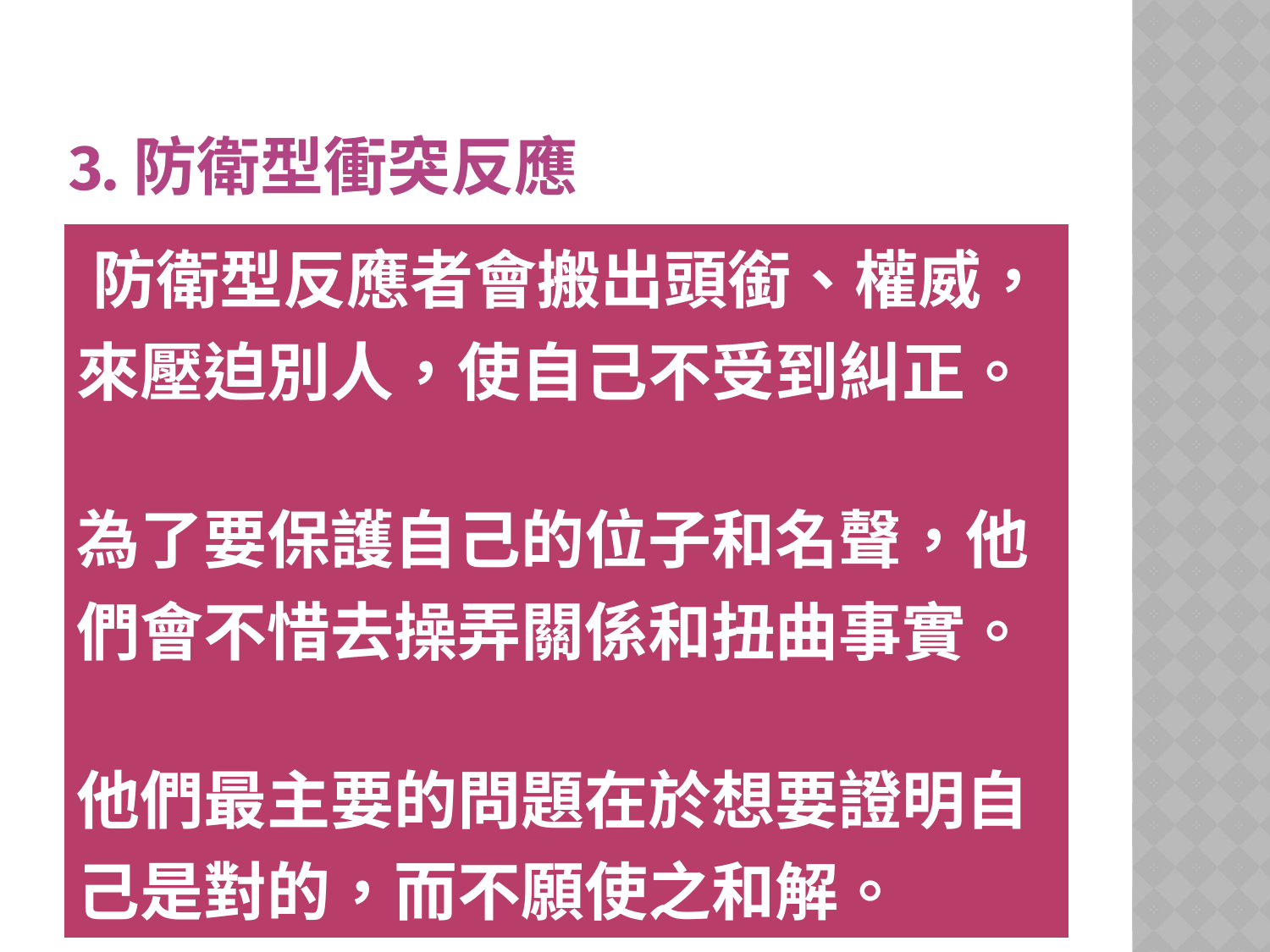

# 3.防衛型衝突反應
| 防衛型反應者會搬出頭銜、權威，來壓迫別人，使自己不受到糾正。 為了要保護自己的位子和名聲，他們會不惜去操弄關係和扭曲事實。 他們最主要的問題在於想要證明自己是對的，而不願使之和解。 |
| --- |